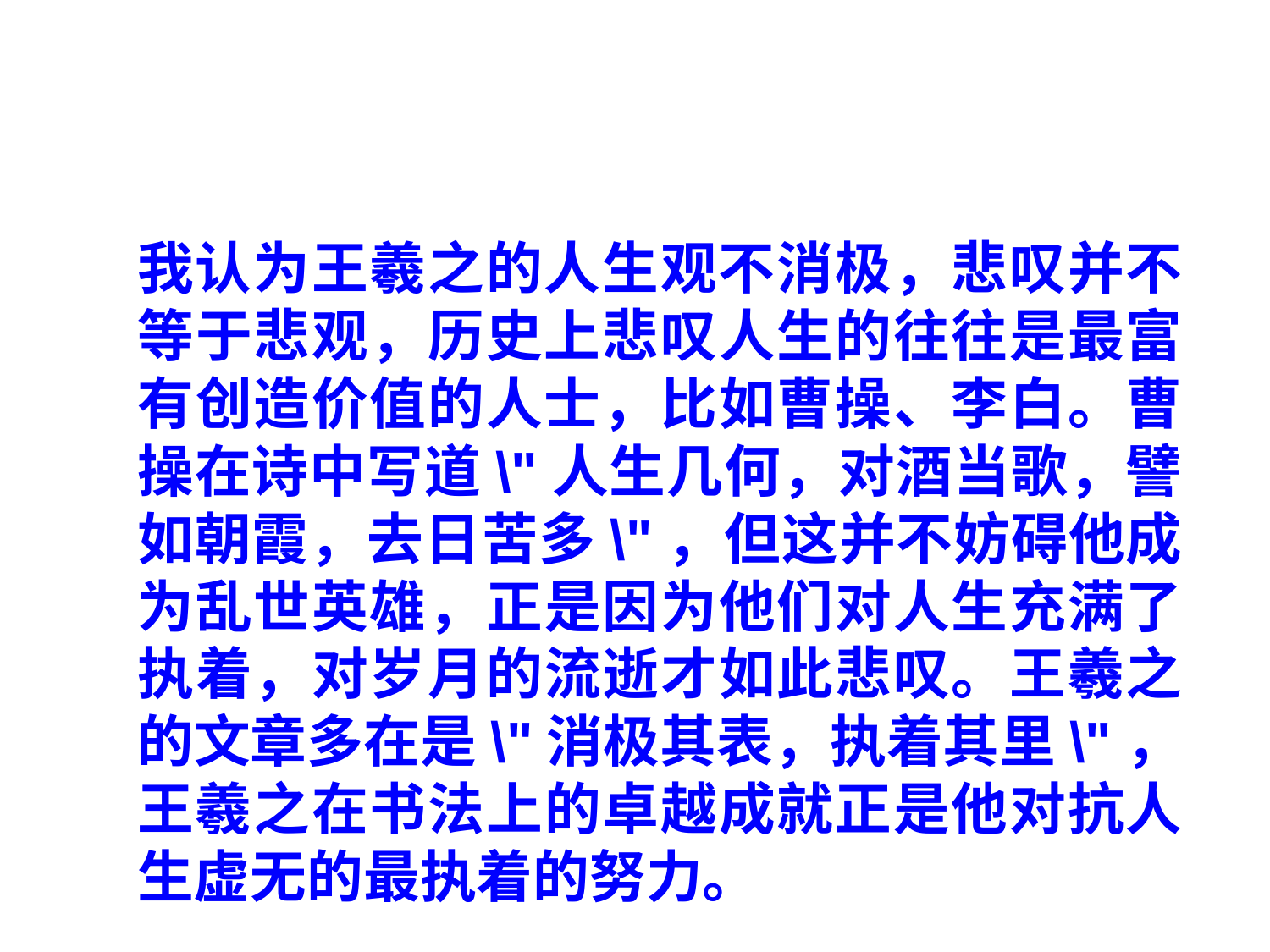

我认为王羲之的人生观不消极，悲叹并不等于悲观，历史上悲叹人生的往往是最富有创造价值的人士，比如曹操、李白。曹操在诗中写道\"人生几何，对酒当歌，譬如朝霞，去日苦多\"，但这并不妨碍他成为乱世英雄，正是因为他们对人生充满了执着，对岁月的流逝才如此悲叹。王羲之的文章多在是\"消极其表，执着其里\"，王羲之在书法上的卓越成就正是他对抗人生虚无的最执着的努力。